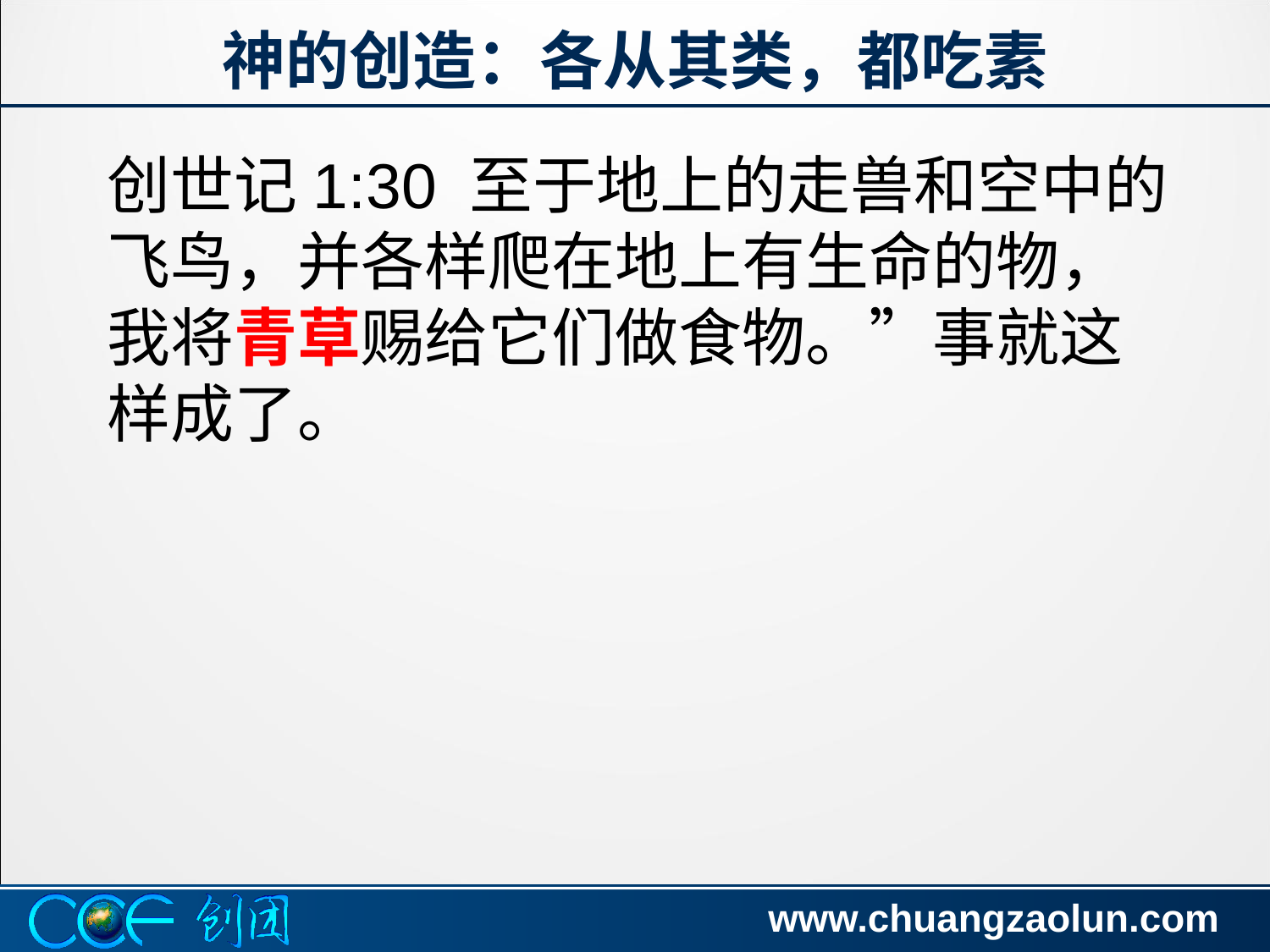

# 神的创造：各从其类，都吃素
创世记1:30 至于地上的走兽和空中的飞鸟，并各样爬在地上有生命的物，我将青草赐给它们做食物。”事就这样成了。